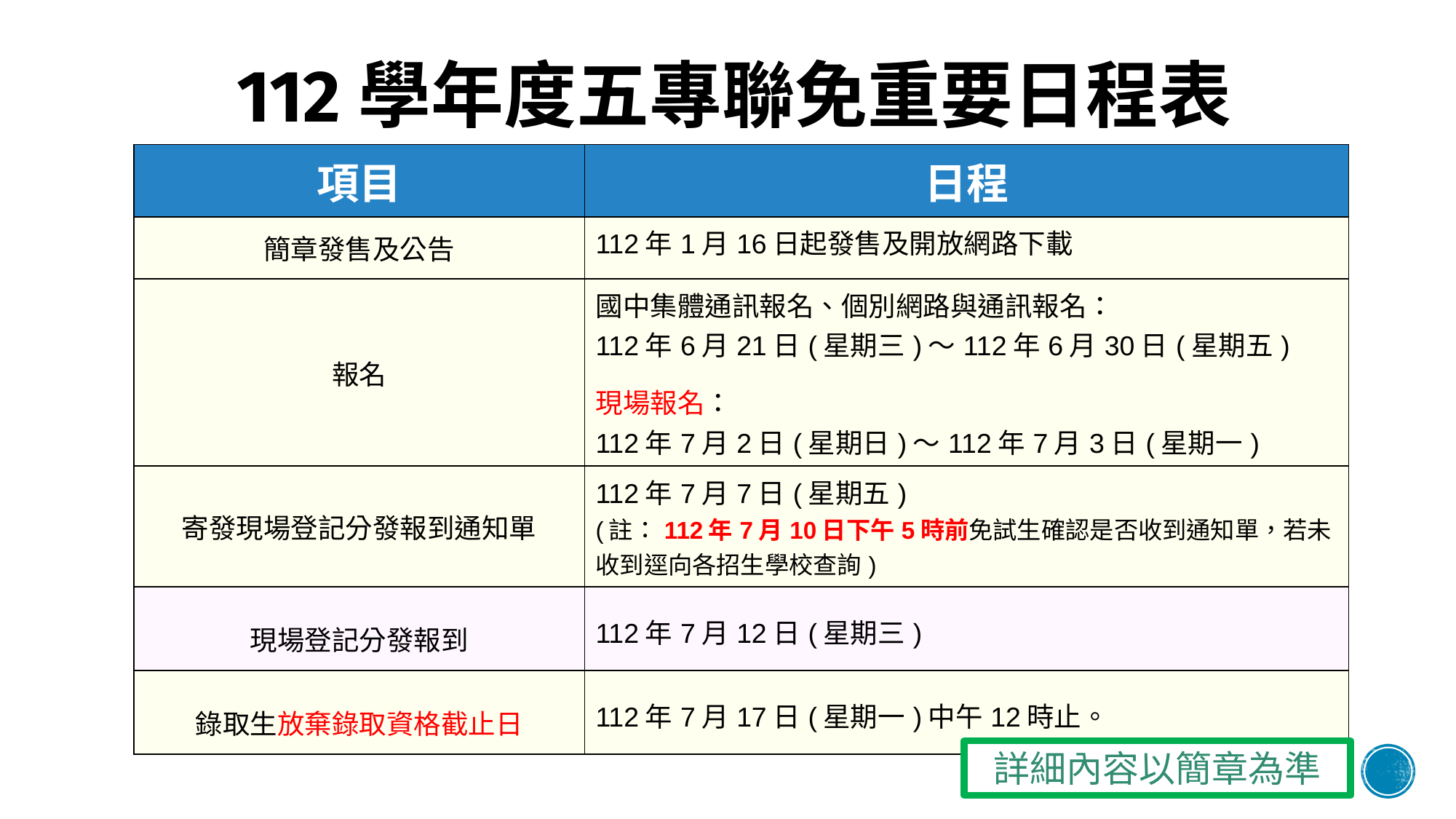

# 112學年度五專聯免重要日程表
| 項目 | 日程 |
| --- | --- |
| 簡章發售及公告 | 112年1月16日起發售及開放網路下載 |
| 報名 | 國中集體通訊報名、個別網路與通訊報名： 112年6月21日(星期三)～112年6月30日(星期五) 現場報名： 112年7月2日(星期日)～112年7月3日(星期一) |
| 寄發現場登記分發報到通知單 | 112年7月7日(星期五) (註：112年7月10日下午5時前免試生確認是否收到通知單，若未收到逕向各招生學校查詢) |
| 現場登記分發報到 | 112年7月12日(星期三) |
| 錄取生放棄錄取資格截止日 | 112年7月17日(星期一)中午12時止。 |
詳細內容以簡章為準